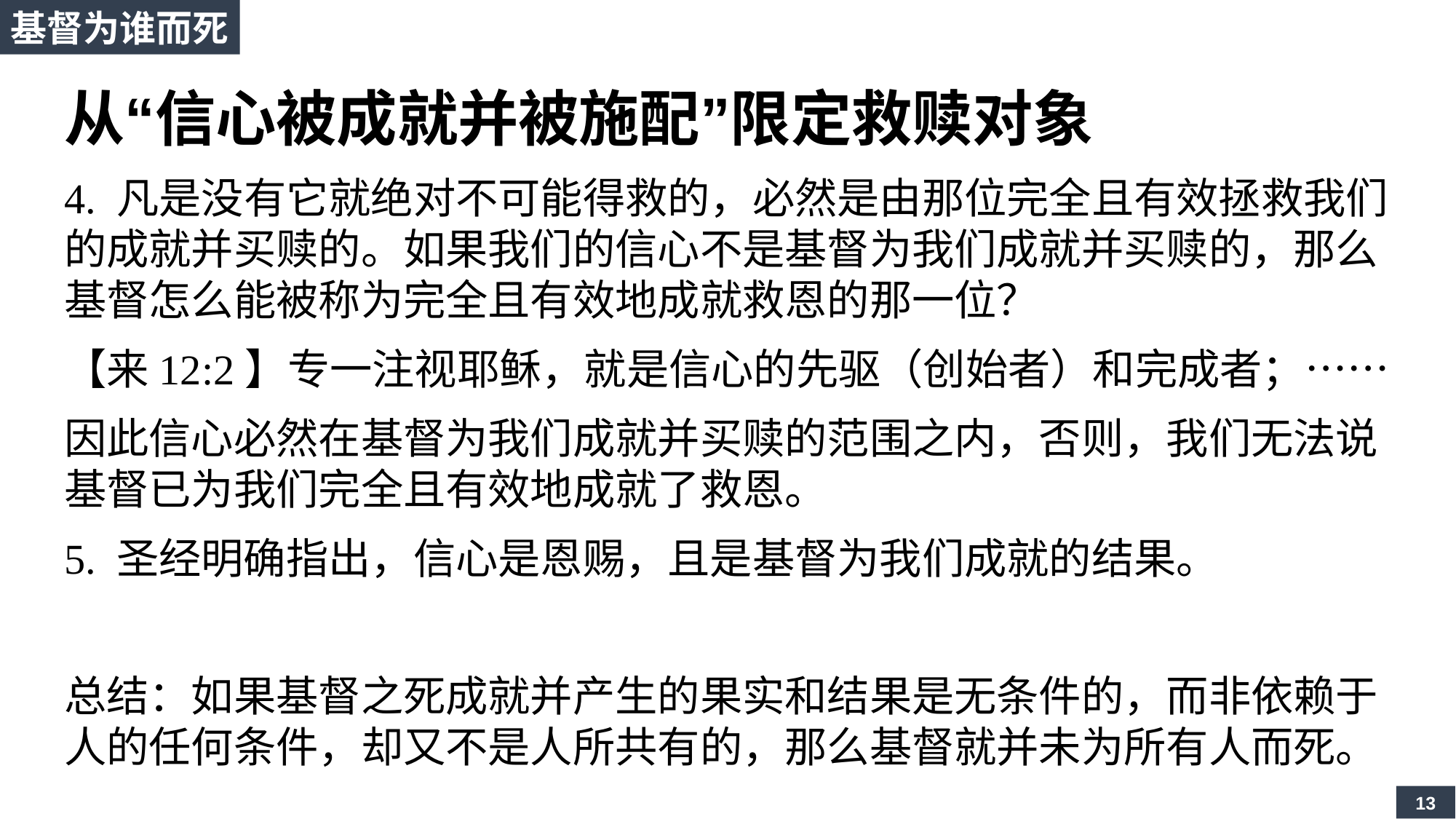

基督为谁而死
从“信心被成就并被施配”限定救赎对象
4. 凡是没有它就绝对不可能得救的，必然是由那位完全且有效拯救我们的成就并买赎的。如果我们的信心不是基督为我们成就并买赎的，那么基督怎么能被称为完全且有效地成就救恩的那一位？
【来12:2】专一注视耶稣，就是信心的先驱（创始者）和完成者；……
因此信心必然在基督为我们成就并买赎的范围之内，否则，我们无法说基督已为我们完全且有效地成就了救恩。
5. 圣经明确指出，信心是恩赐，且是基督为我们成就的结果。

总结：如果基督之死成就并产生的果实和结果是无条件的，而非依赖于人的任何条件，却又不是人所共有的，那么基督就并未为所有人而死。
13